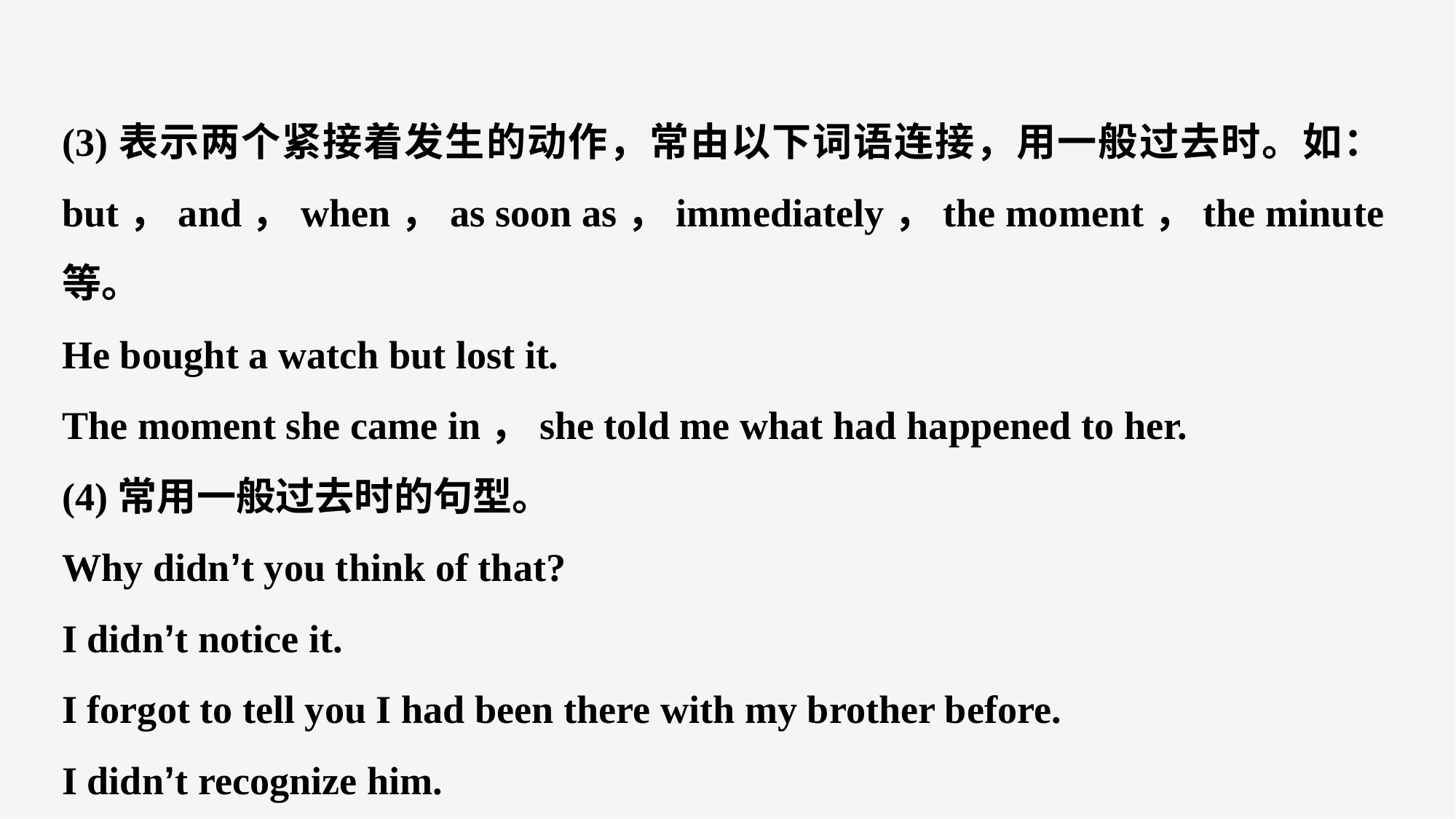

(3)表示两个紧接着发生的动作，常由以下词语连接，用一般过去时。如：but，and，when，as soon as，immediately，the moment，the minute等。
He bought a watch but lost it.
The moment she came in，she told me what had happened to her.
(4)常用一般过去时的句型。
Why didn’t you think of that?
I didn’t notice it.
I forgot to tell you I had been there with my brother before.
I didn’t recognize him.